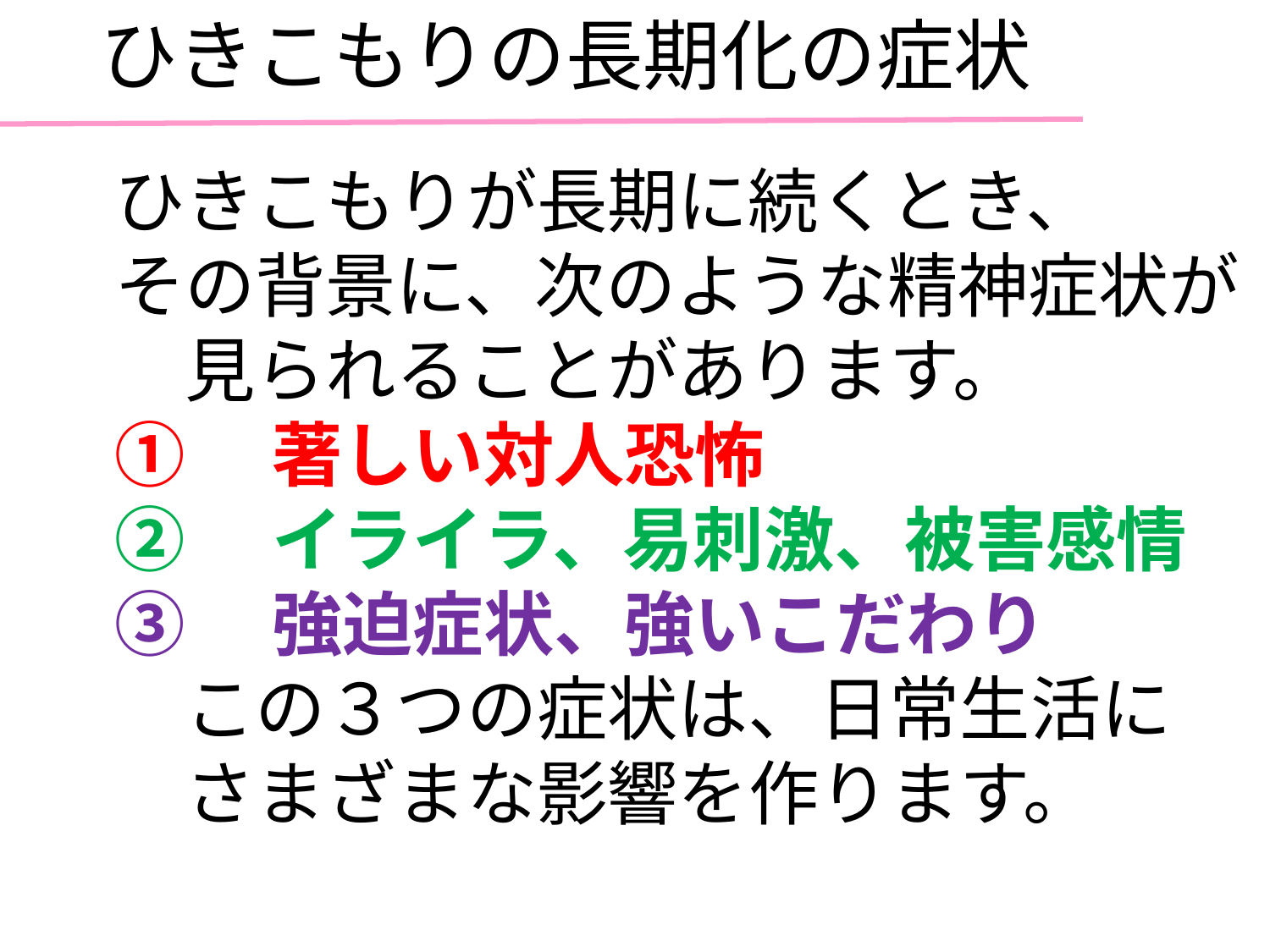

# ひきこもりの長期化の症状
ひきこもりが長期に続くとき、
その背景に、次のような精神症状が
　見られることがあります。
①　著しい対人恐怖
②　イライラ、易刺激、被害感情
③　強迫症状、強いこだわり
　この３つの症状は、日常生活に
　さまざまな影響を作ります。